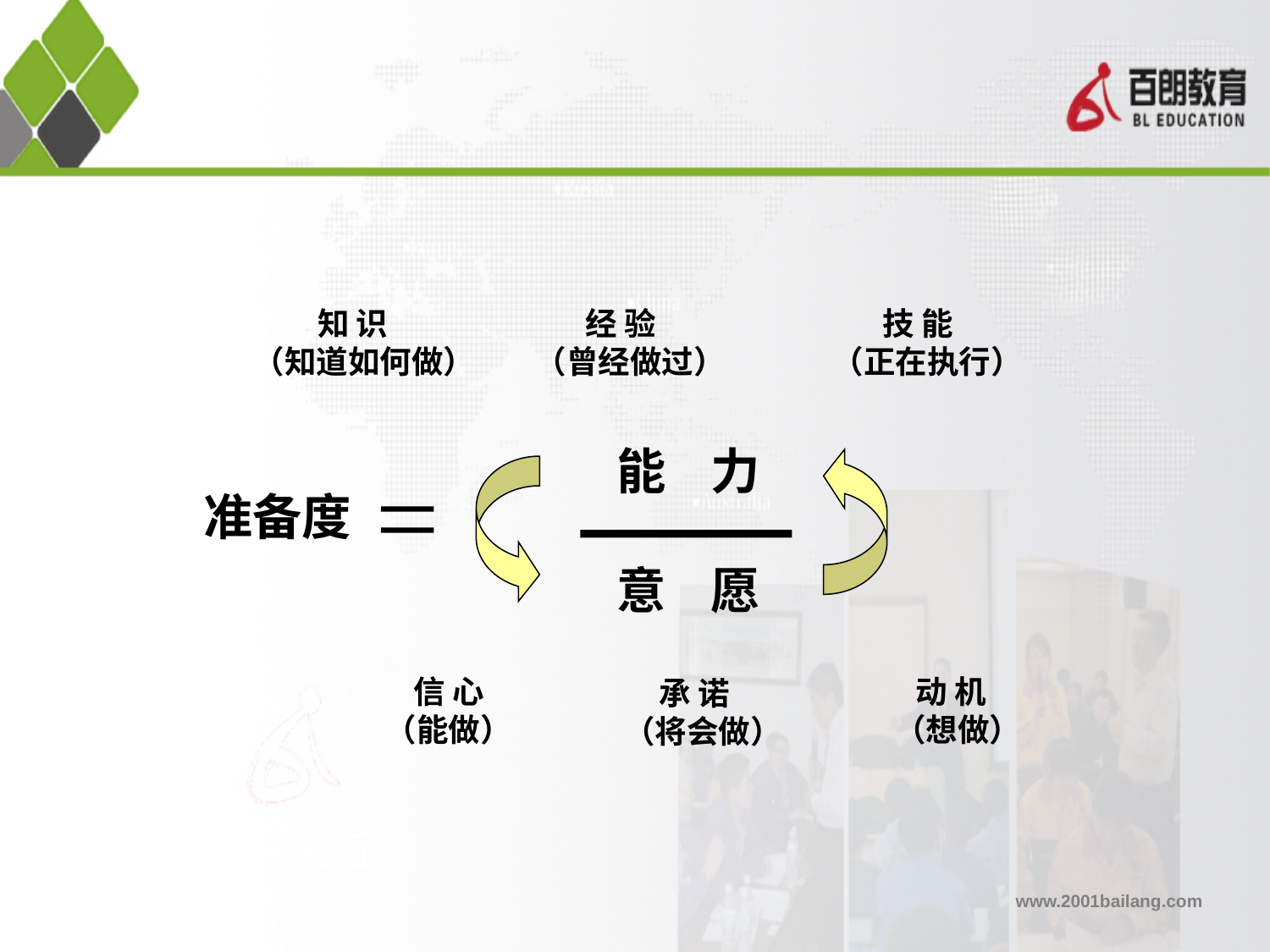

知 识
  （知道如何做）
           经 验
    （曾经做过）
           技 能
    （正在执行）
能    力

准备度

意    愿
           信 心
       （能做）
          动 机
       （想做）
           承 诺
      （将会做）